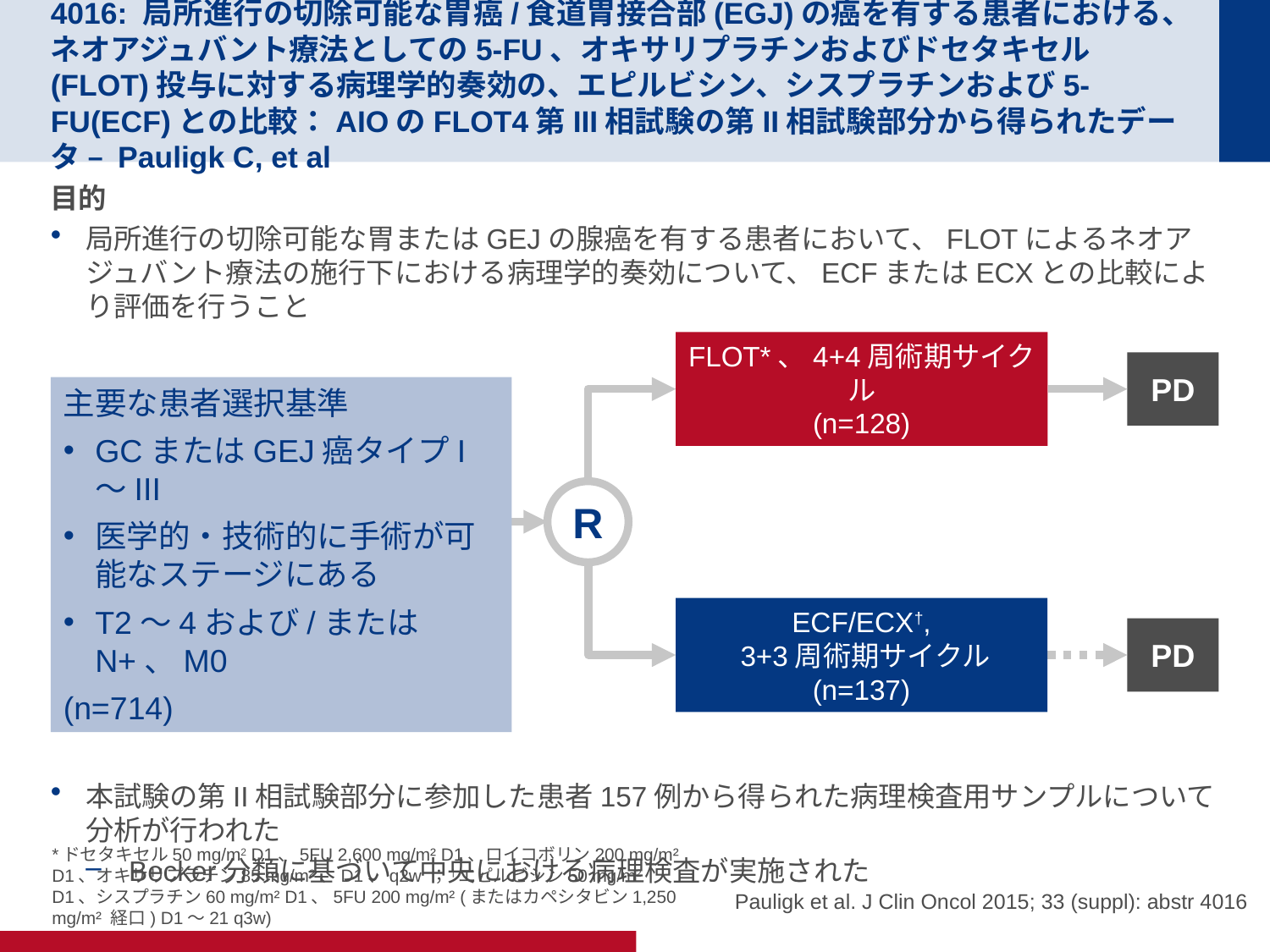

# 4016: 局所進行の切除可能な胃癌/食道胃接合部(EGJ)の癌を有する患者における、ネオアジュバント療法としての5-FU、オキサリプラチンおよびドセタキセル(FLOT)投与に対する病理学的奏効の、エピルビシン、シスプラチンおよび5-FU(ECF)との比較：AIOのFLOT4第III相試験の第II相試験部分から得られたデータ – Pauligk C, et al
目的
局所進行の切除可能な胃またはGEJの腺癌を有する患者において、FLOTによるネオアジュバント療法の施行下における病理学的奏効について、ECFまたはECXとの比較により評価を行うこと

本試験の第II相試験部分に参加した患者157例から得られた病理検査用サンプルについて分析が行われた
Becker分類に基づいて中央における病理検査が実施された
FLOT*、4+4周術期サイクル
(n=128)
PD
主要な患者選択基準
GCまたはGEJ癌タイプI～III
医学的・技術的に手術が可能なステージにある
T2～4および/またはN+、M0
(n=714)
R
ECF/ECX†,
 3+3周術期サイクル
(n=137)
PD
Pauligk et al. J Clin Oncol 2015; 33 (suppl): abstr 4016
*ドセタキセル50 mg/m2 D1、5FU 2,600 mg/m² D1、ロイコボリン200 mg/m² D1、オキサリプラチン85 mg/m²、D1、q2w ；†エピルビシン50 mg/m2 D1、シスプラチン60 mg/m² D1、5FU 200 mg/m² (またはカペシタビン1,250 mg/m² 経口) D1～21 q3w)